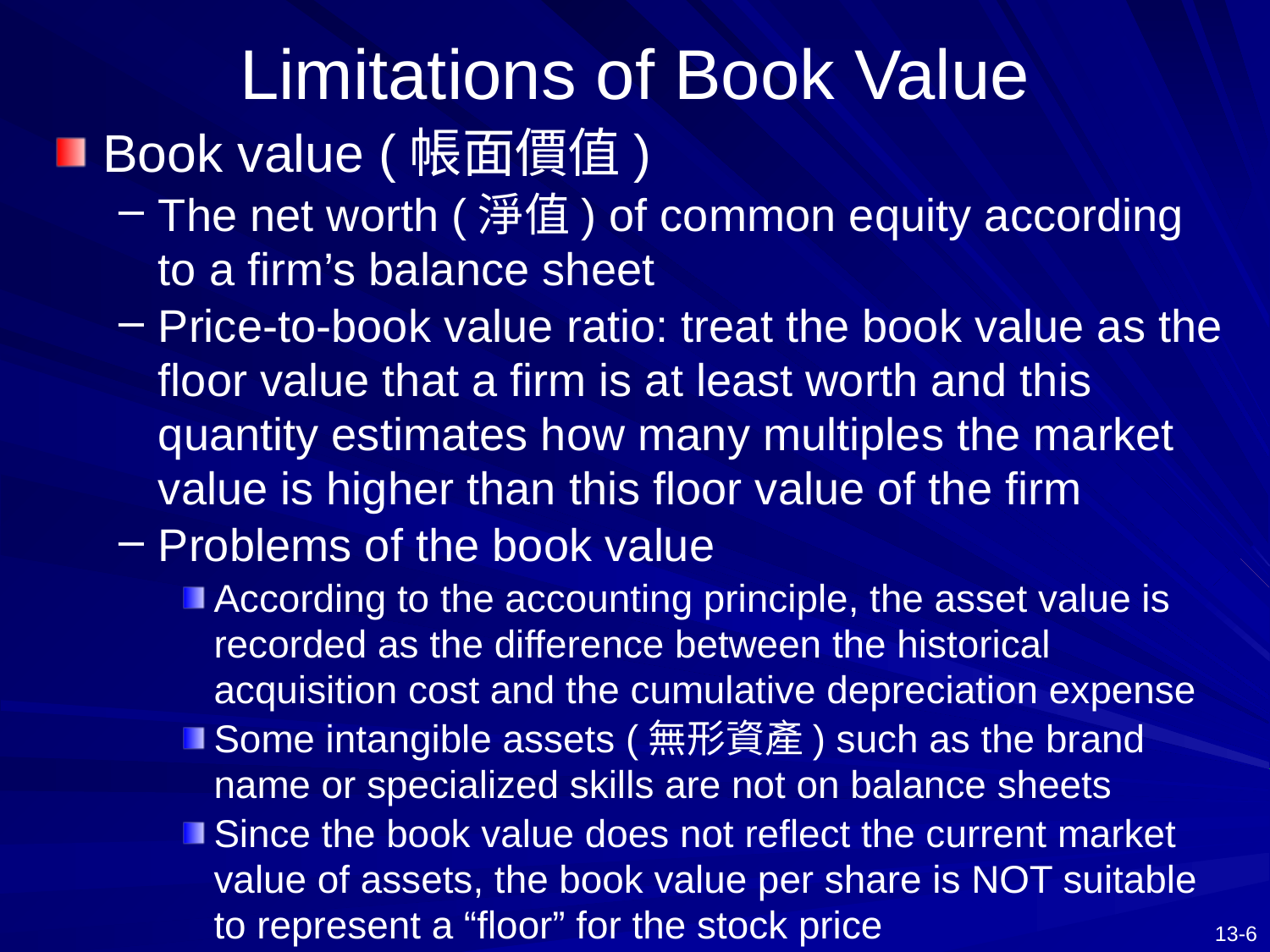

# Limitations of Book Value
Book value (帳面價值)
The net worth (淨值) of common equity according to a firm’s balance sheet
Price-to-book value ratio: treat the book value as the floor value that a firm is at least worth and this quantity estimates how many multiples the market value is higher than this floor value of the firm
Problems of the book value
According to the accounting principle, the asset value is recorded as the difference between the historical acquisition cost and the cumulative depreciation expense
Some intangible assets (無形資產) such as the brand name or specialized skills are not on balance sheets
Since the book value does not reflect the current market value of assets, the book value per share is NOT suitable to represent a “floor” for the stock price